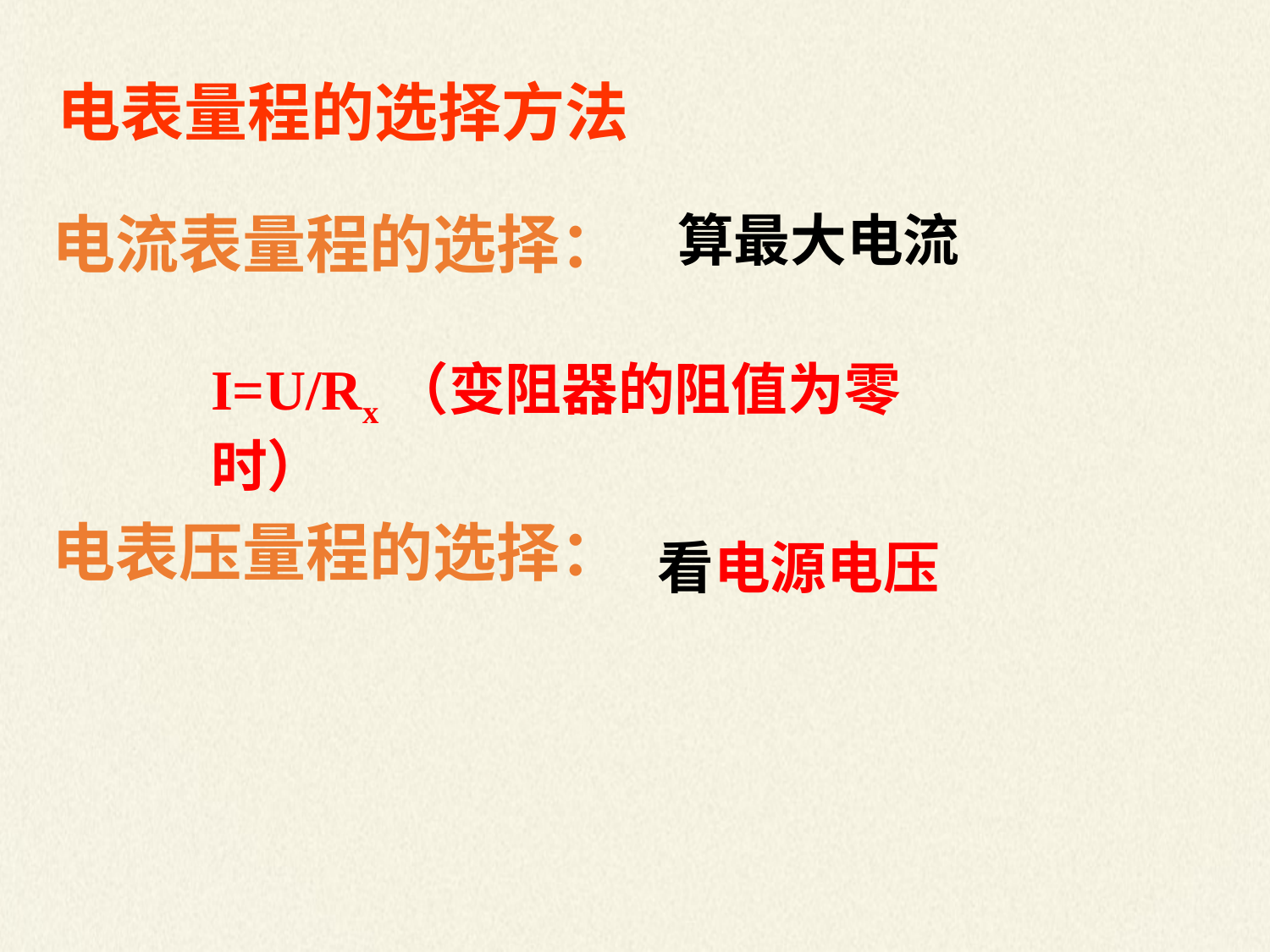

电表量程的选择方法
算最大电流
电流表量程的选择：
I=U/Rx（变阻器的阻值为零时）
电表压量程的选择：
看电源电压